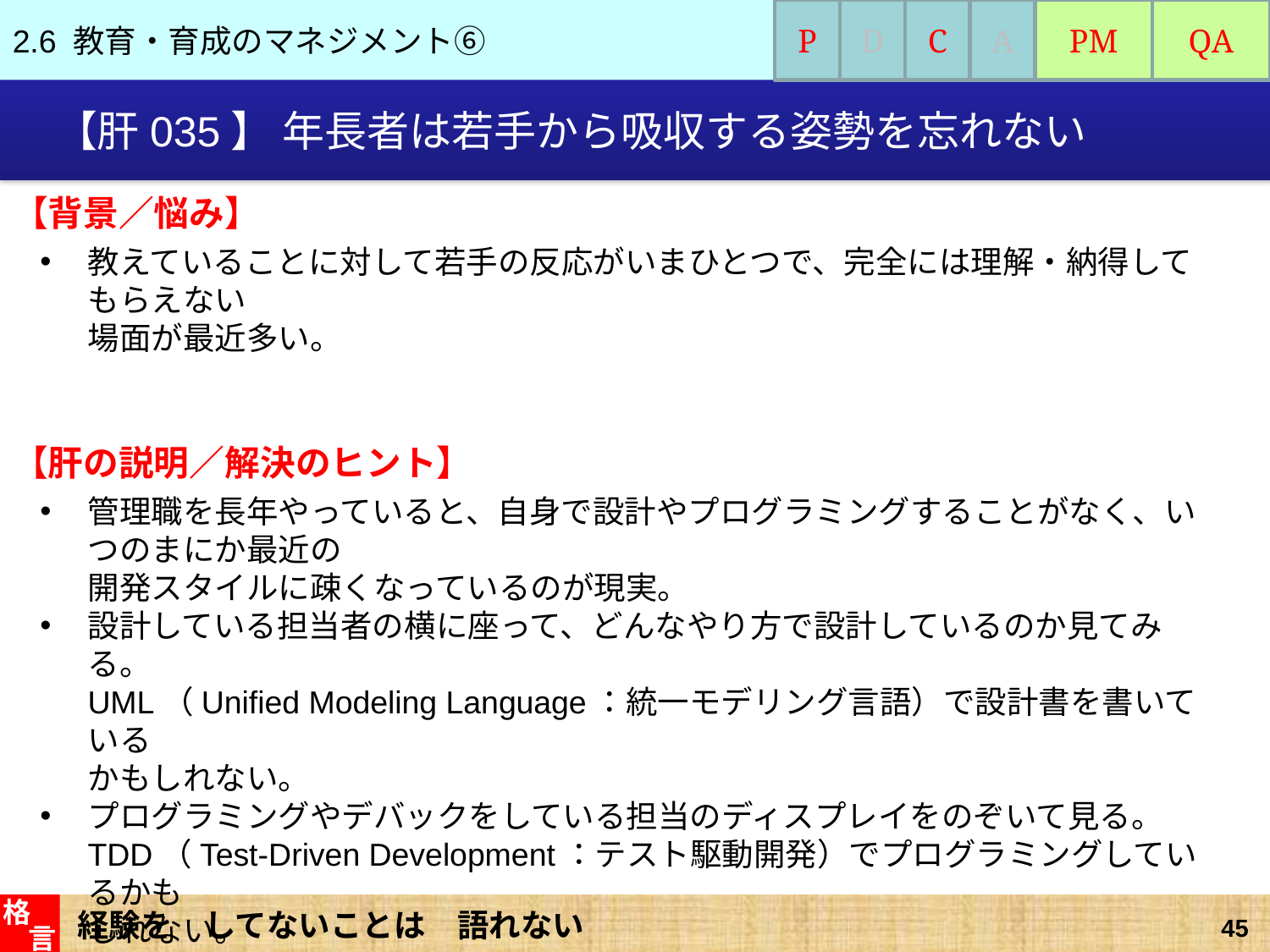

2.6 教育・育成のマネジメント⑥
P
D
C
A
PM
QA
# 【肝035】 年長者は若手から吸収する姿勢を忘れない
【背景／悩み】
教えていることに対して若手の反応がいまひとつで、完全には理解・納得してもらえない
場面が最近多い。
【肝の説明／解決のヒント】
管理職を長年やっていると、自身で設計やプログラミングすることがなく、いつのまにか最近の
開発スタイルに疎くなっているのが現実。
設計している担当者の横に座って、どんなやり方で設計しているのか見てみる。
UML（Unified Modeling Language：統一モデリング言語）で設計書を書いている
かもしれない。
プログラミングやデバックをしている担当のディスプレイをのぞいて見る。
TDD（Test-Driven Development：テスト駆動開発）でプログラミングしているかも
しれない。
最近の開発スタイルに合った教え方に変えることで、若手の理解は深まる。
経験を　してないことは　語れない
格
言
45